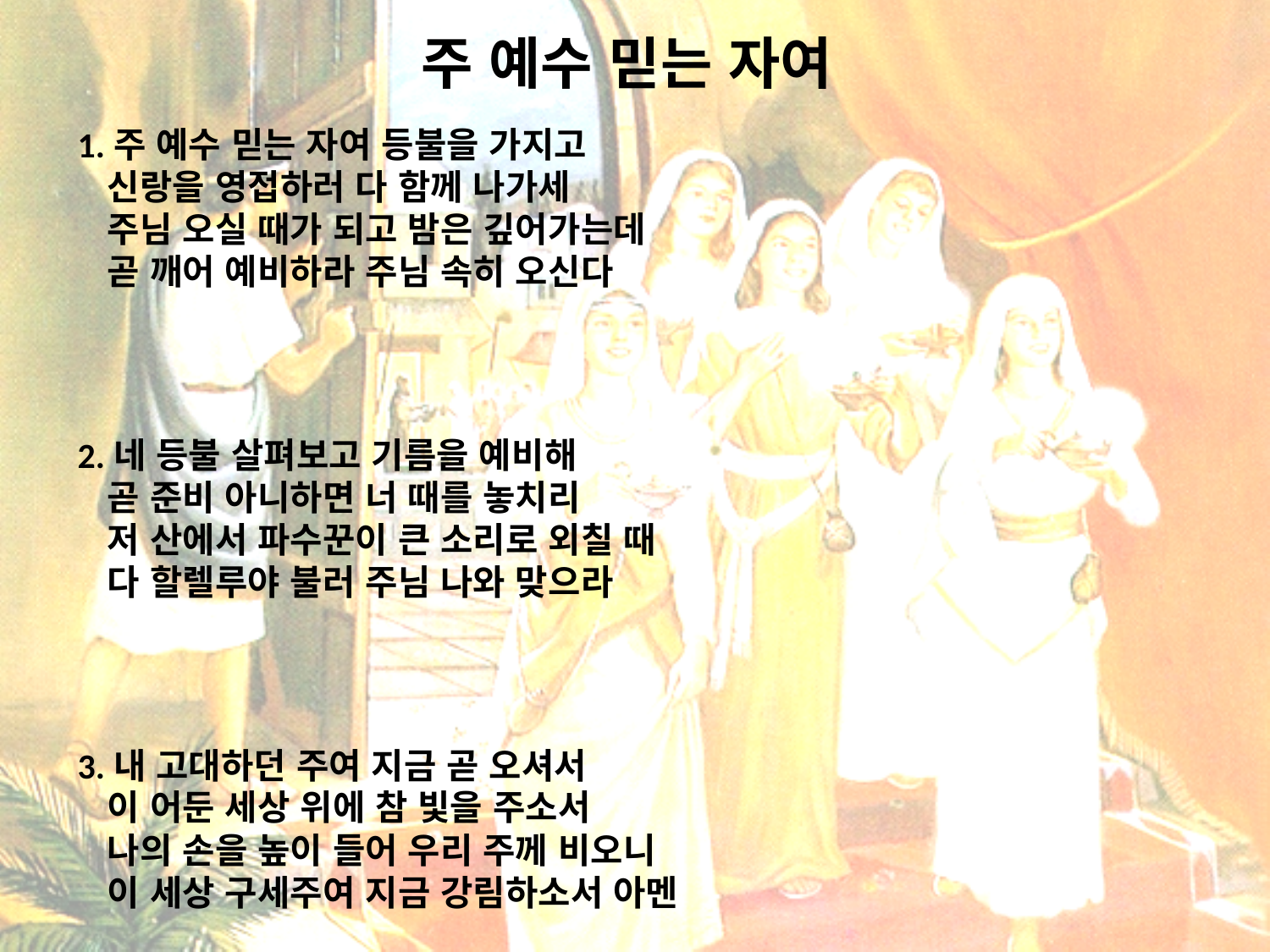

# 주 예수 믿는 자여
1.주 예수 믿는 자여 등불을 가지고
   신랑을 영접하러 다 함께 나가세
   주님 오실 때가 되고 밤은 깊어가는데
   곧 깨어 예비하라 주님 속히 오신다

2.네 등불 살펴보고 기름을 예비해
   곧 준비 아니하면 너 때를 놓치리
   저 산에서 파수꾼이 큰 소리로 외칠 때
   다 할렐루야 불러 주님 나와 맞으라

3.내 고대하던 주여 지금 곧 오셔서
   이 어둔 세상 위에 참 빛을 주소서
   나의 손을 높이 들어 우리 주께 비오니
   이 세상 구세주여 지금 강림하소서 아멘